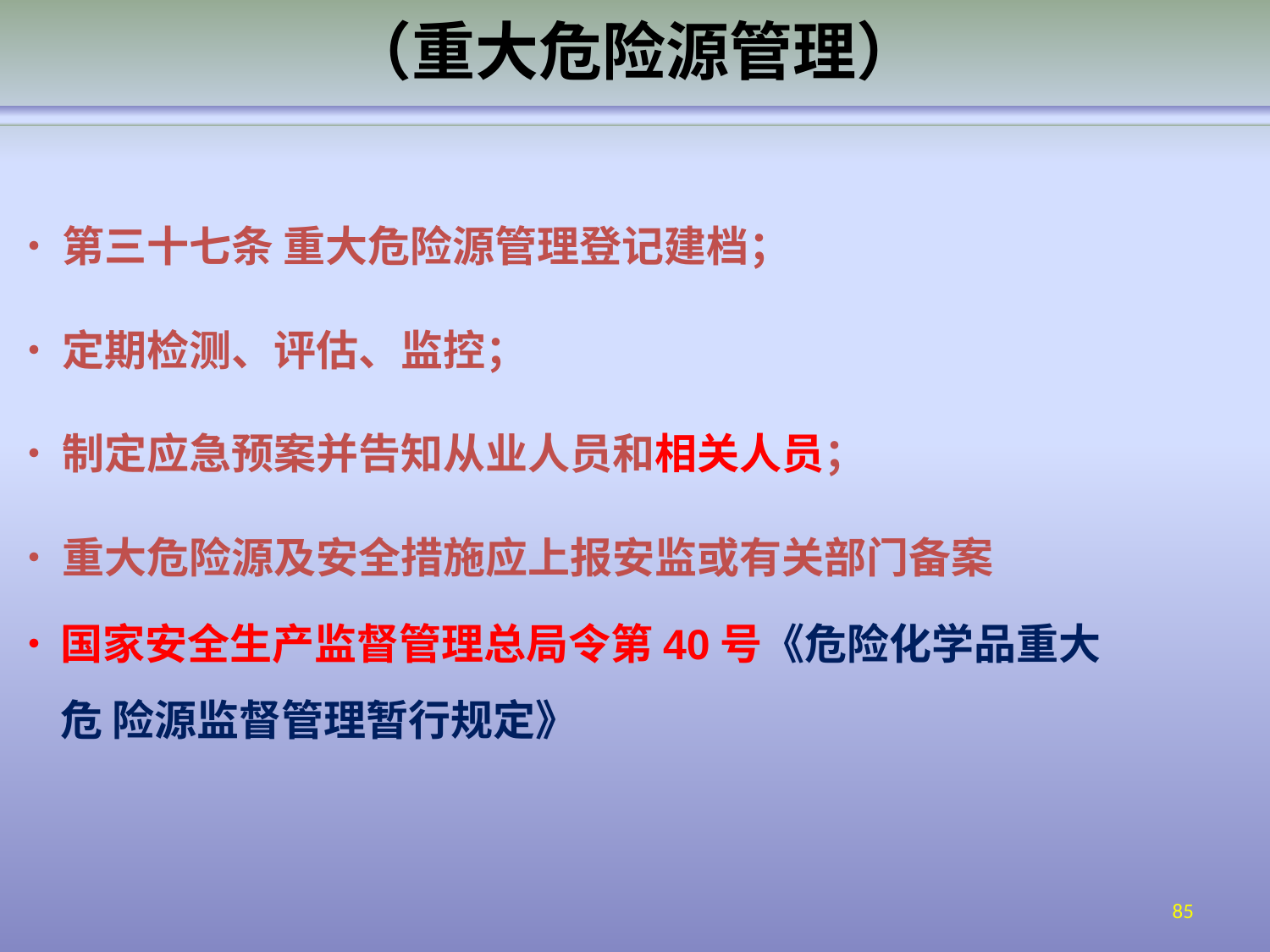

# （重大危险源管理）
•	第三十七条 重大危险源管理登记建档；

•	定期检测、评估、监控；

•	制定应急预案并告知从业人员和相关人员；

•	重大危险源及安全措施应上报安监或有关部门备案
•	国家安全生产监督管理总局令第40号《危险化学品重大危 险源监督管理暂行规定》
85